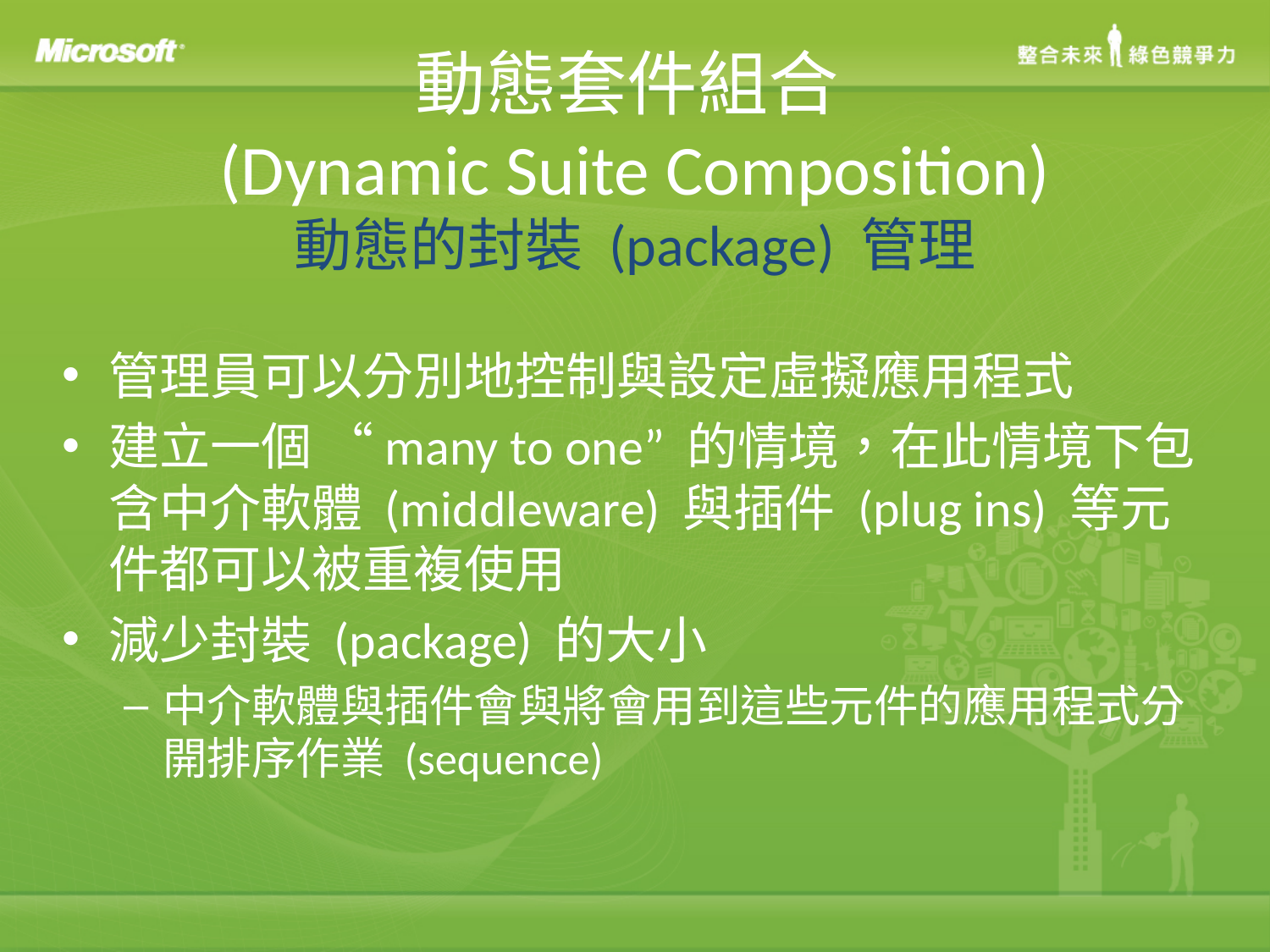

# 動態套件組合 (Dynamic Suite Composition) 動態的封裝 (package) 管理
管理員可以分別地控制與設定虛擬應用程式
建立一個 “many to one” 的情境，在此情境下包含中介軟體 (middleware) 與插件 (plug ins) 等元件都可以被重複使用
減少封裝 (package) 的大小
中介軟體與插件會與將會用到這些元件的應用程式分開排序作業 (sequence)